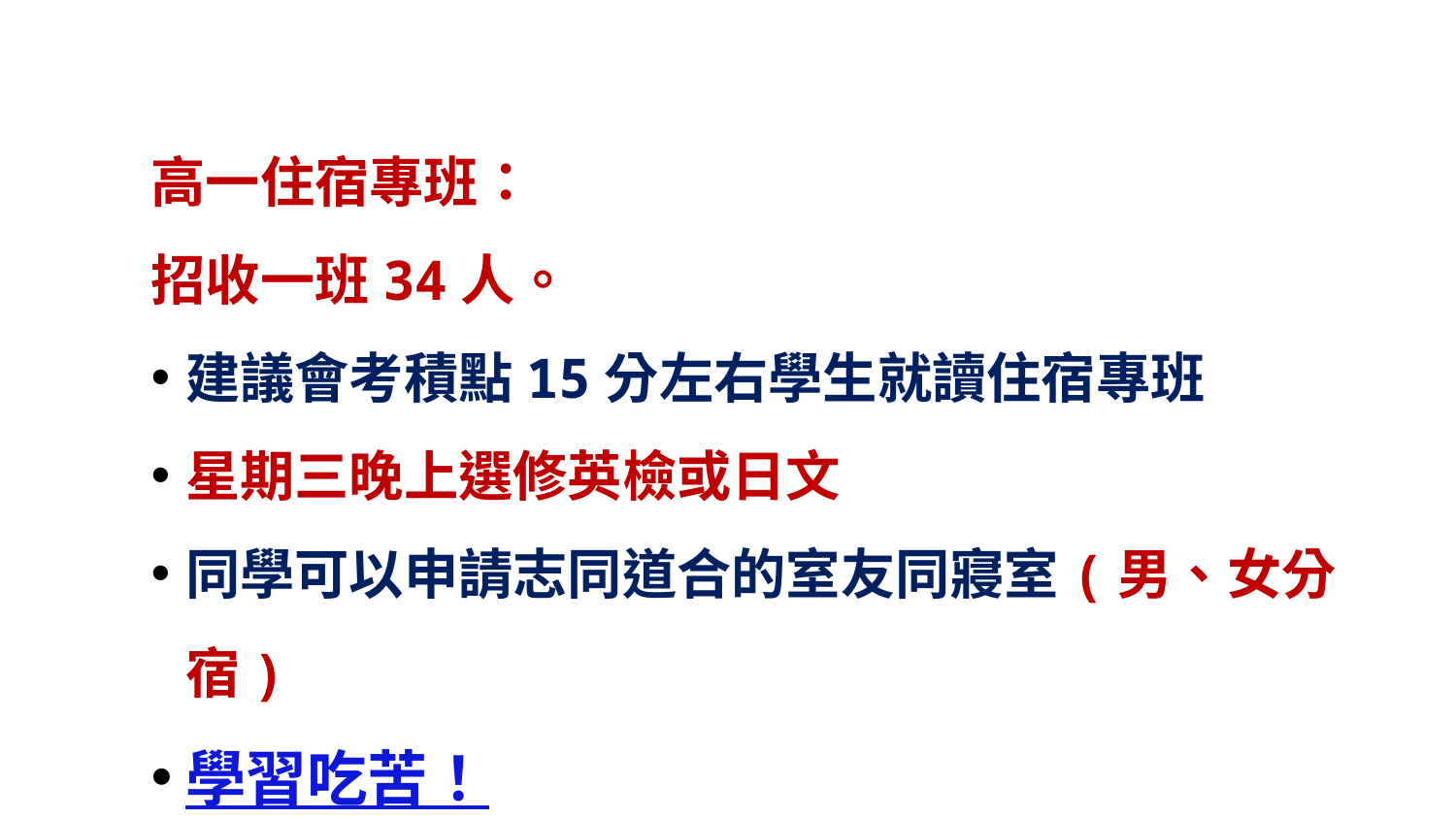

47
高一住宿專班：
招收一班34人。
建議會考積點15分左右學生就讀住宿專班
星期三晚上選修英檢或日文
同學可以申請志同道合的室友同寢室(男、女分宿)
學習吃苦！